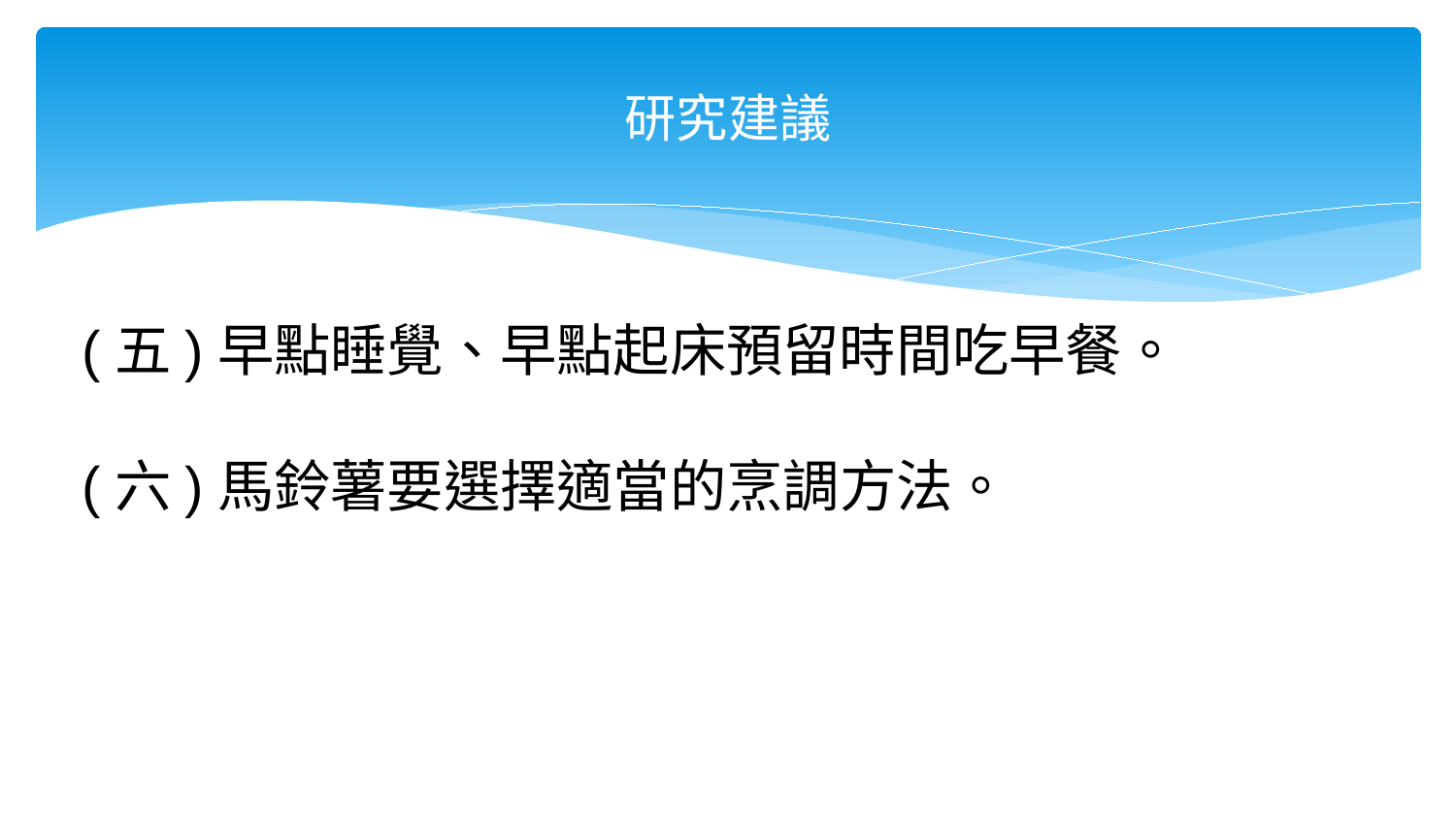

# 研究建議

(五)早點睡覺、早點起床預留時間吃早餐。

(六)馬鈴薯要選擇適當的烹調方法。